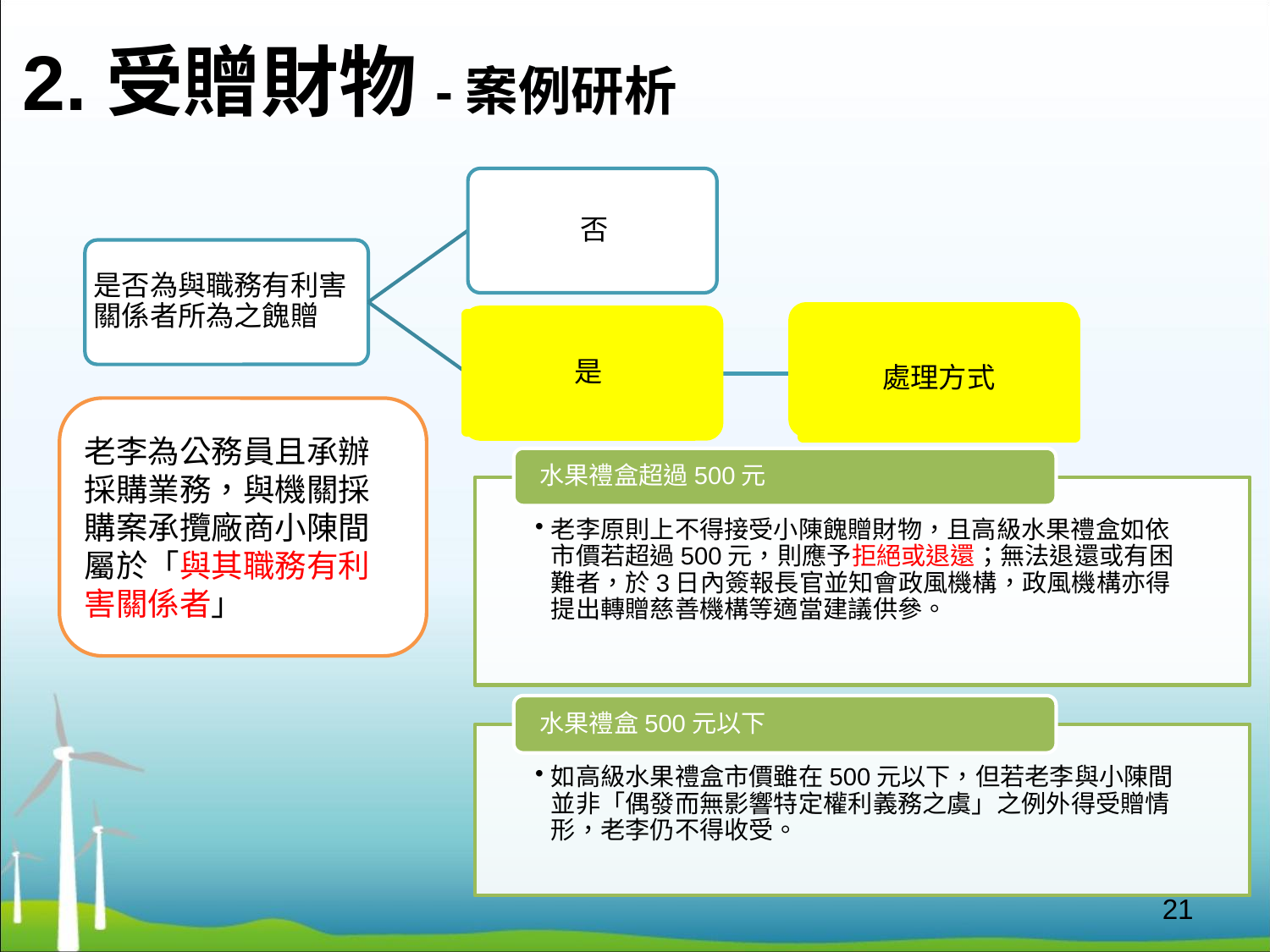

# 2.受贈財物-案例研析
是否為與職務有利害關係者所為之餽贈

否

是

處理方式

處理方式

是
老李為公務員且承辦採購業務，與機關採購案承攬廠商小陳間屬於「與其職務有利害關係者」
老李原則上不得接受小陳餽贈財物，且高級水果禮盒如依市價若超過500元，則應予拒絕或退還；無法退還或有困難者，於3日內簽報長官並知會政風機構，政風機構亦得提出轉贈慈善機構等適當建議供參。
水果禮盒超過500元
如高級水果禮盒市價雖在500元以下，但若老李與小陳間並非「偶發而無影響特定權利義務之虞」之例外得受贈情形，老李仍不得收受。
水果禮盒500元以下
21